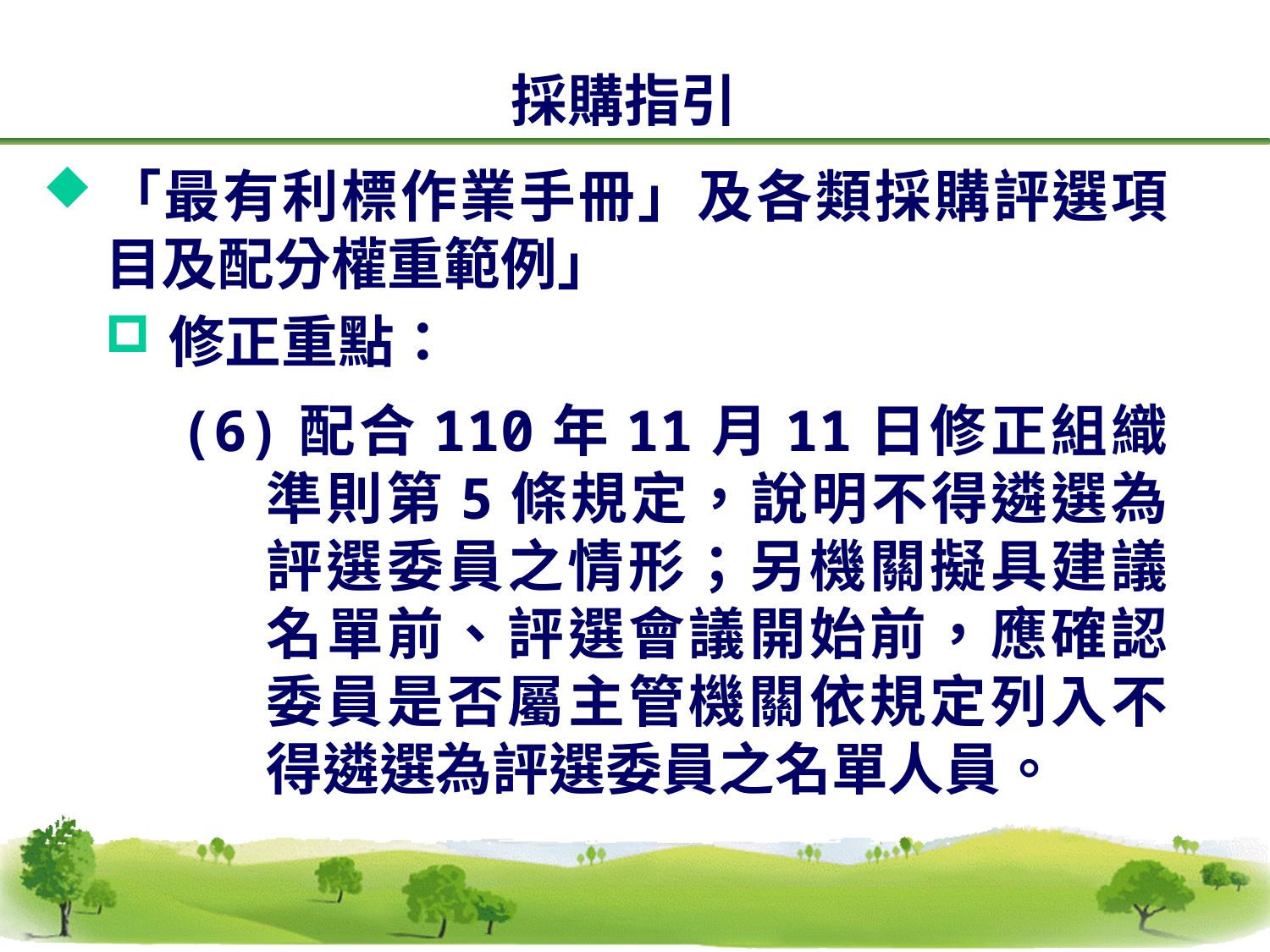

採購指引
「最有利標作業手冊」及各類採購評選項目及配分權重範例」
修正重點：
(6)配合110年11月11日修正組織準則第5條規定，說明不得遴選為評選委員之情形；另機關擬具建議名單前、評選會議開始前，應確認委員是否屬主管機關依規定列入不得遴選為評選委員之名單人員。